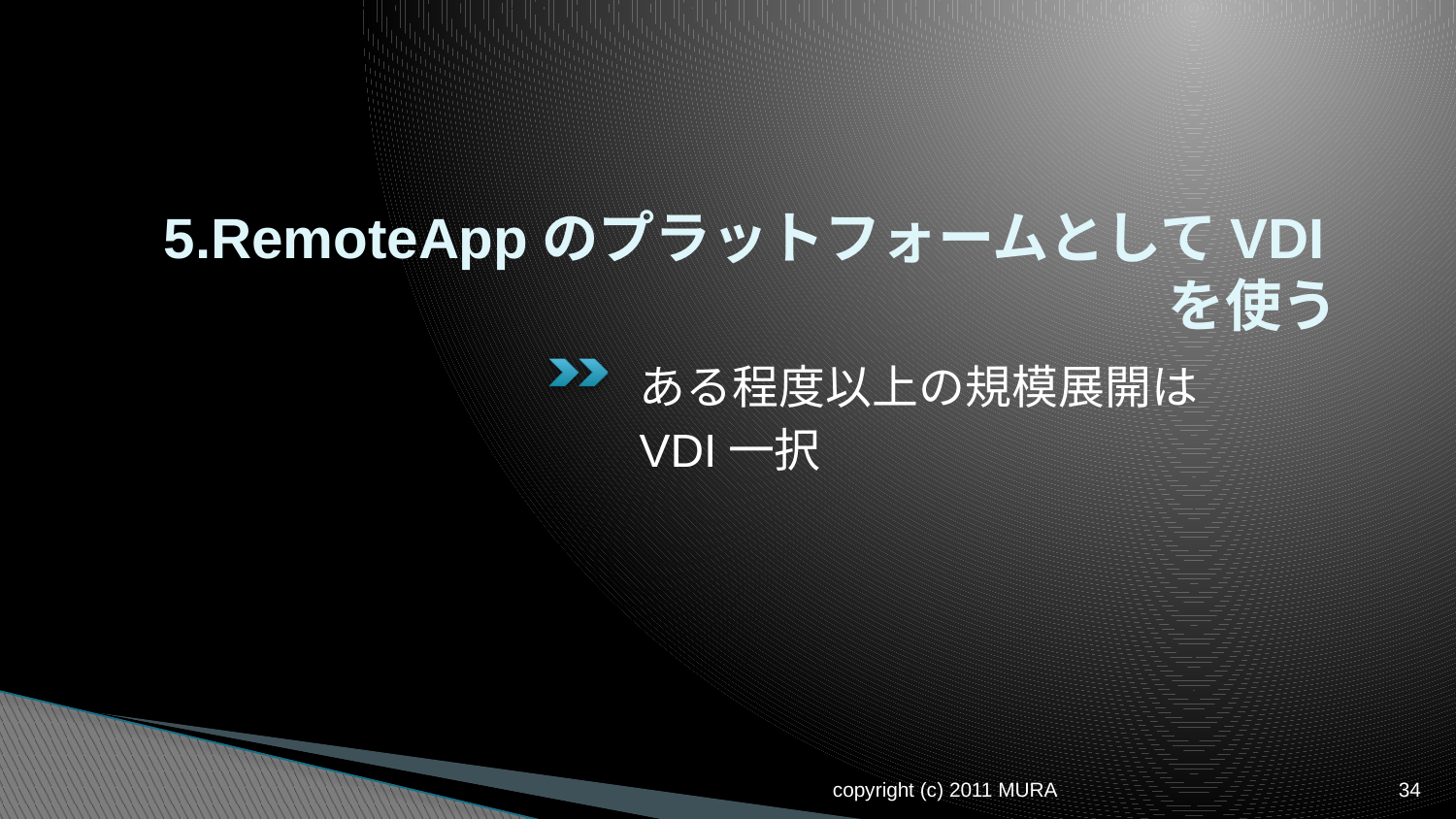

# 5.RemoteAppのプラットフォームとしてVDIを使う
ある程度以上の規模展開は
VDI一択
copyright (c) 2011 MURA
34